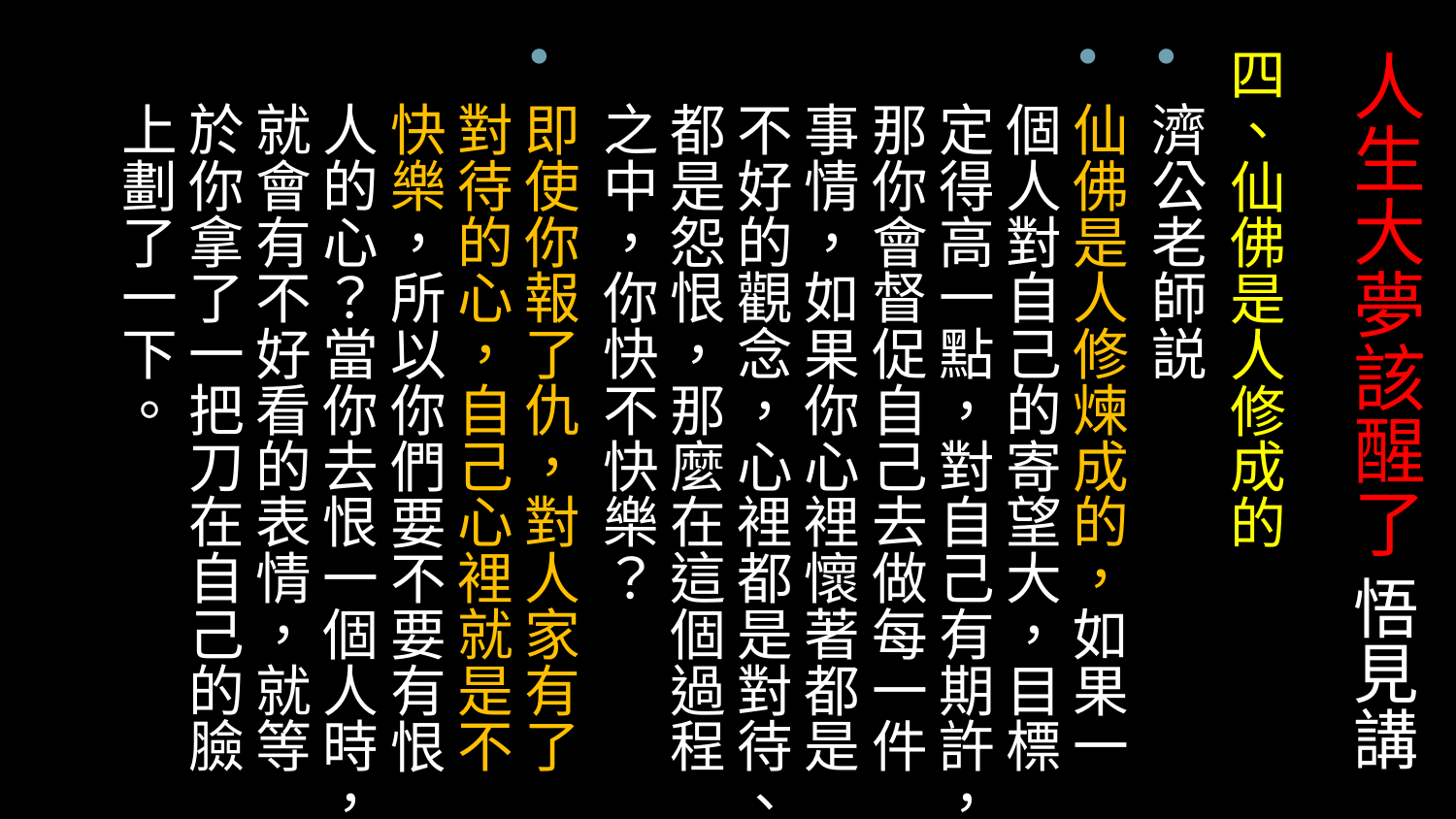

四、仙佛是人修成的
濟公老師説
仙佛是人修煉成的，如果一個人對自己的寄望大，目標定得高一點，對自己有期許，那你會督促自己去做每一件事情，如果你心裡懷著都是不好的觀念，心裡都是對待、都是怨恨，那麼在這個過程之中，你快不快樂？
即使你報了仇，對人家有了對待的心，自己心裡就是不快樂，所以你們要不要有恨人的心？當你去恨一個人時，就會有不好看的表情，就等於你拿了一把刀在自己的臉上劃了一下。

# 人生大夢該醒了 悟見講